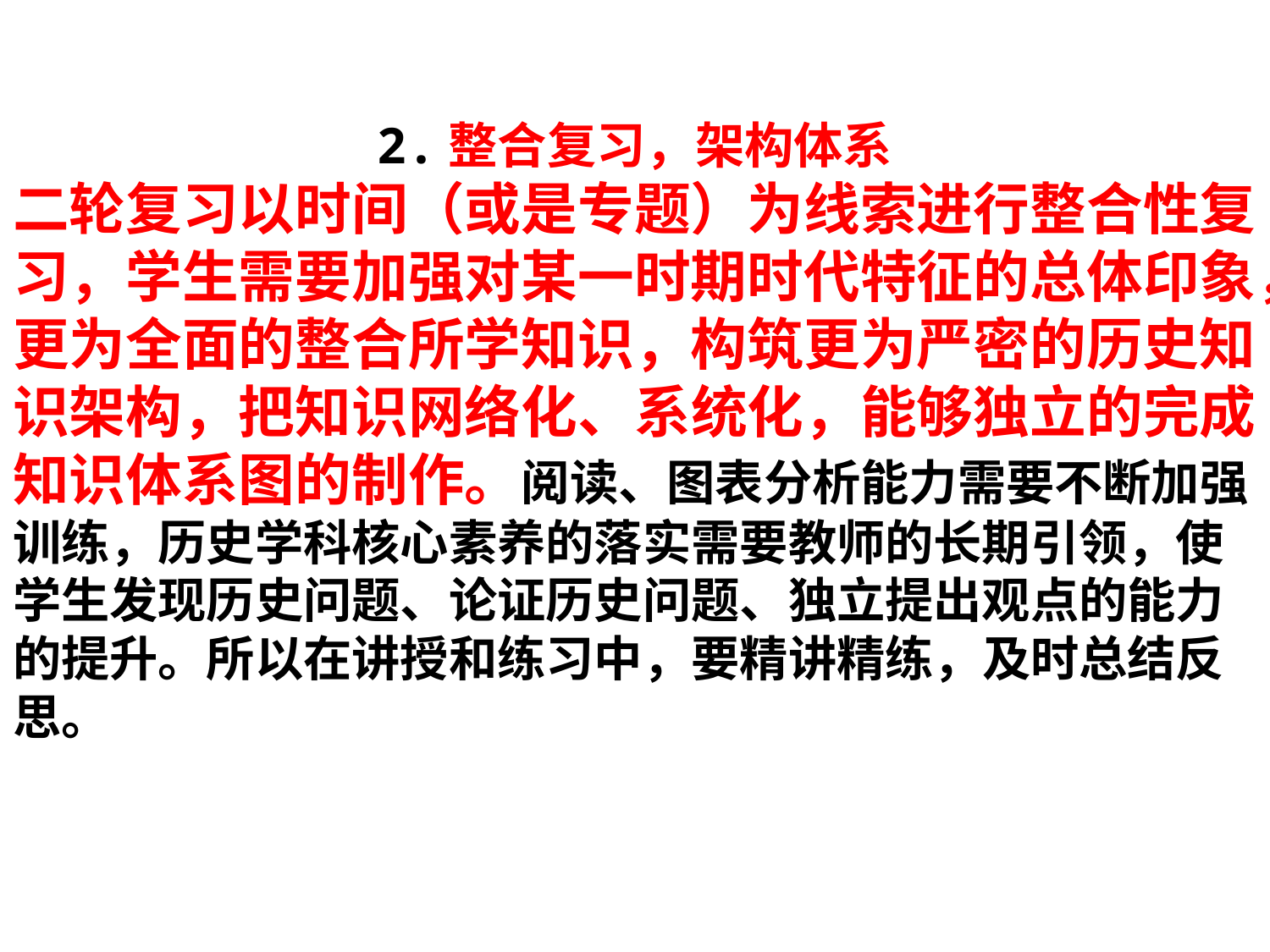

2.整合复习，架构体系
二轮复习以时间（或是专题）为线索进行整合性复习，学生需要加强对某一时期时代特征的总体印象，更为全面的整合所学知识，构筑更为严密的历史知识架构，把知识网络化、系统化，能够独立的完成知识体系图的制作。阅读、图表分析能力需要不断加强训练，历史学科核心素养的落实需要教师的长期引领，使学生发现历史问题、论证历史问题、独立提出观点的能力的提升。所以在讲授和练习中，要精讲精练，及时总结反思。